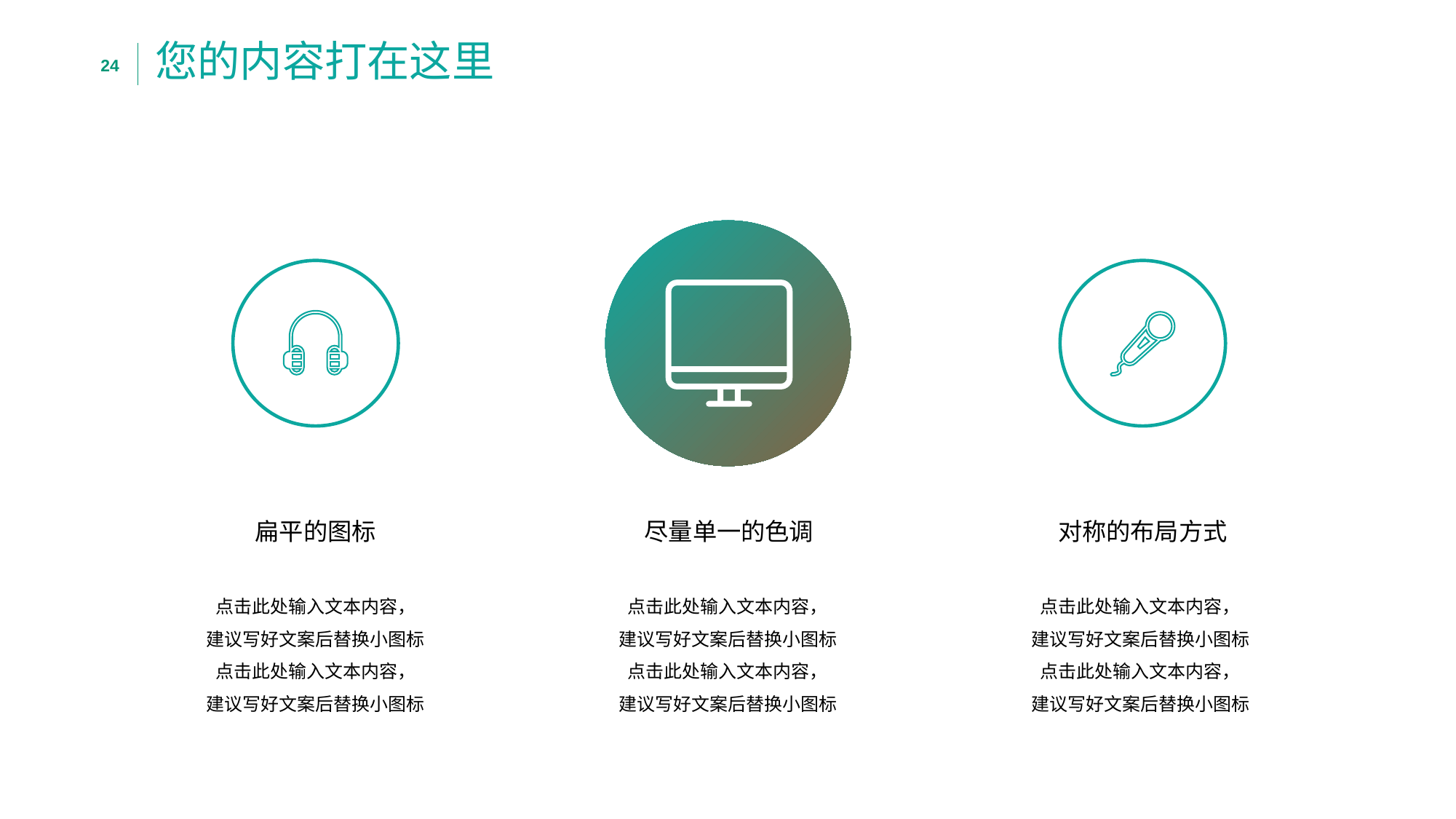

您的内容打在这里

扁平的图标
尽量单一的色调
对称的布局方式
点击此处输入文本内容，
建议写好文案后替换小图标
点击此处输入文本内容，
建议写好文案后替换小图标
点击此处输入文本内容，
建议写好文案后替换小图标
点击此处输入文本内容，
建议写好文案后替换小图标
点击此处输入文本内容，
建议写好文案后替换小图标
点击此处输入文本内容，
建议写好文案后替换小图标